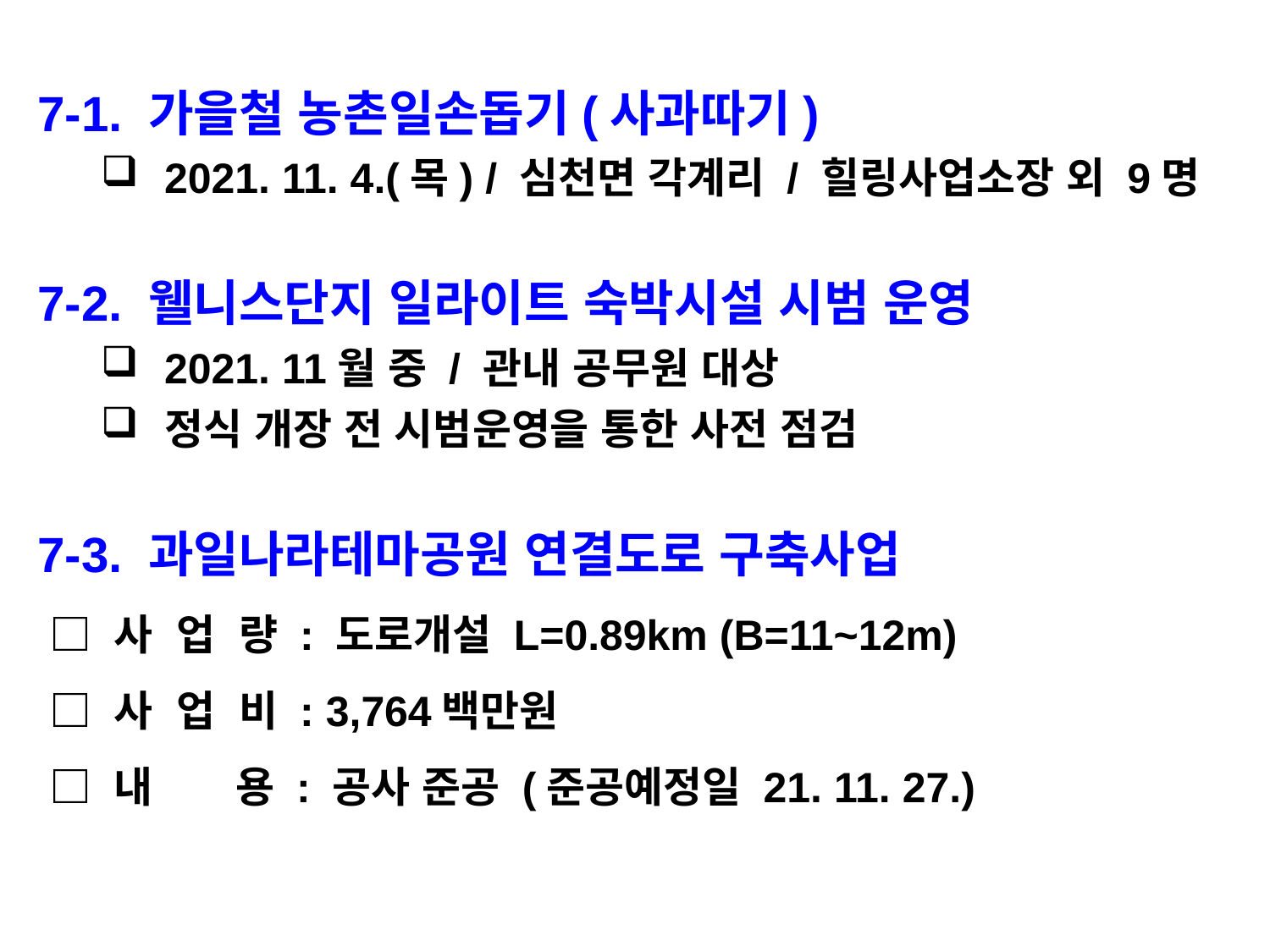

7-1. 가을철 농촌일손돕기(사과따기)
2021. 11. 4.(목) / 심천면 각계리 / 힐링사업소장 외 9명
7-2. 웰니스단지 일라이트 숙박시설 시범 운영
2021. 11월 중 / 관내 공무원 대상
정식 개장 전 시범운영을 통한 사전 점검
7-3. 과일나라테마공원 연결도로 구축사업
 □ 사  업  량 : 도로개설 L=0.89km (B=11~12m)
 □ 사  업  비 : 3,764백만원
 □ 내       용 : 공사 준공 (준공예정일 21. 11. 27.)